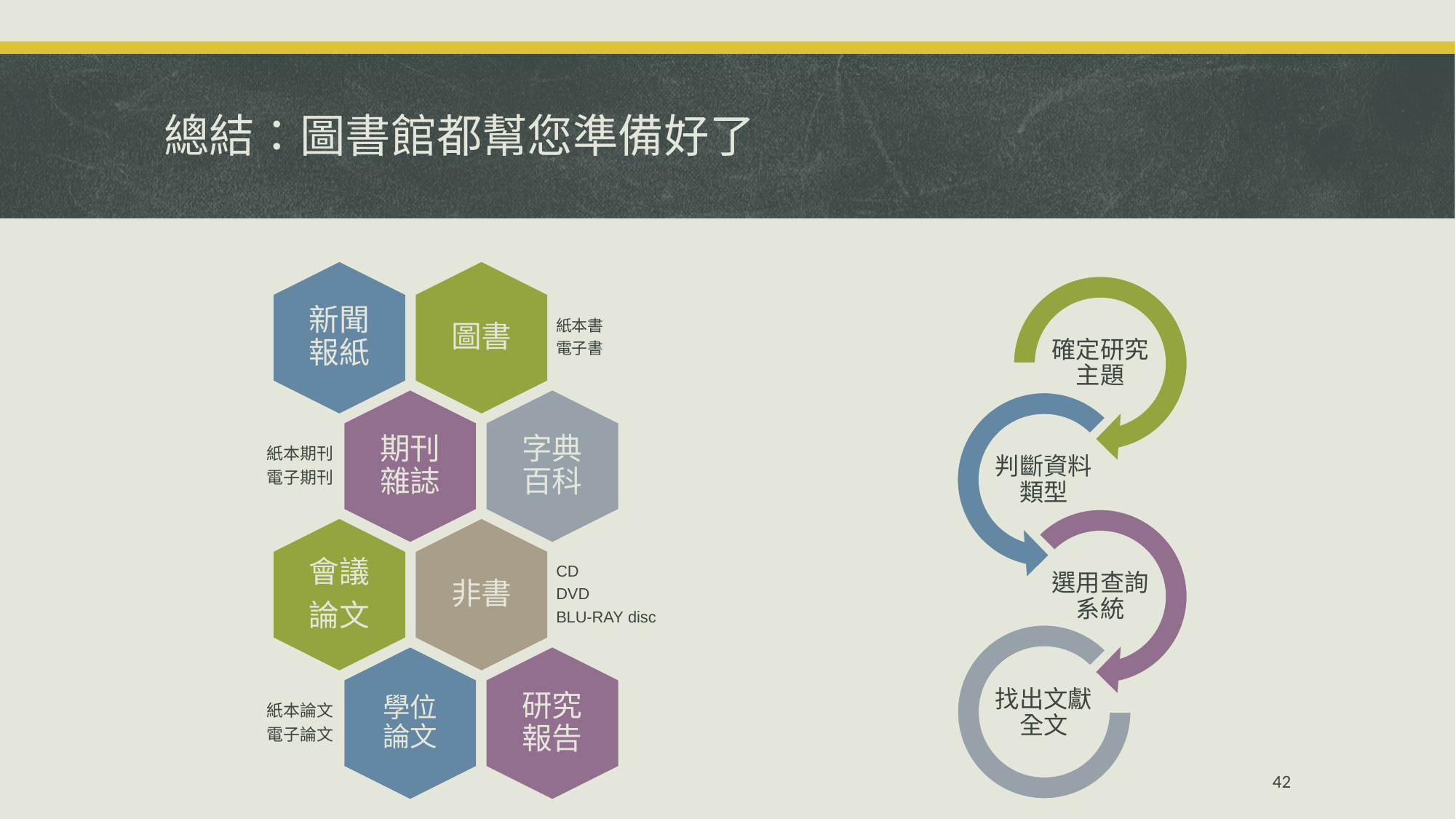

# 總結：圖書館都幫您準備好了
確定研究主題
判斷資料類型
選用查詢系統
找出文獻全文
圖書
紙本書
電子書
新聞報紙
期刊雜誌
紙本期刊
電子期刊
字典百科
非書
CD
DVD
BLU-RAY disc
會議
論文
學位論文
紙本論文
電子論文
研究報告
42